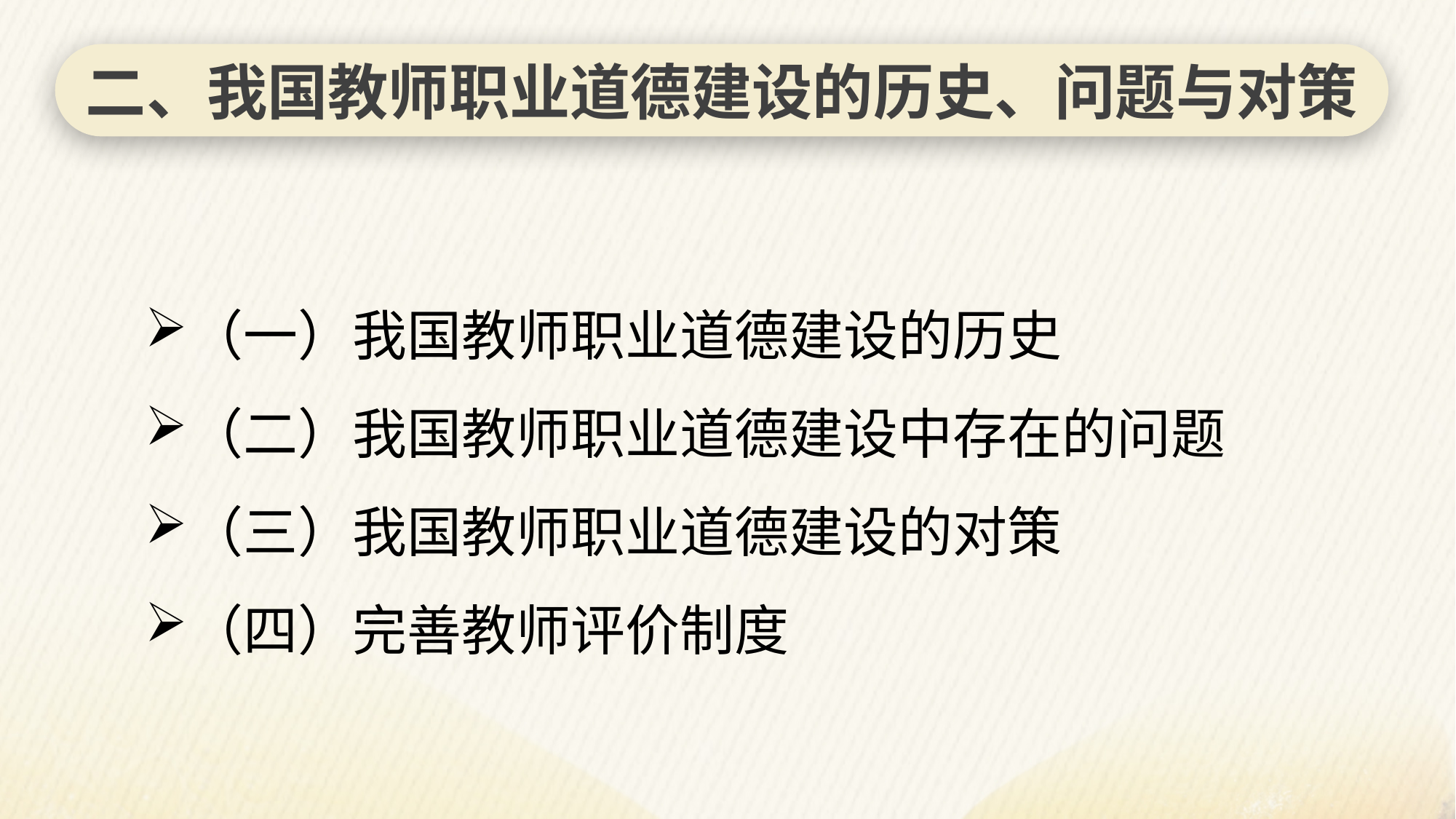

二、我国教师职业道德建设的历史、问题与对策
（一）我国教师职业道德建设的历史
（二）我国教师职业道德建设中存在的问题
（三）我国教师职业道德建设的对策
（四）完善教师评价制度